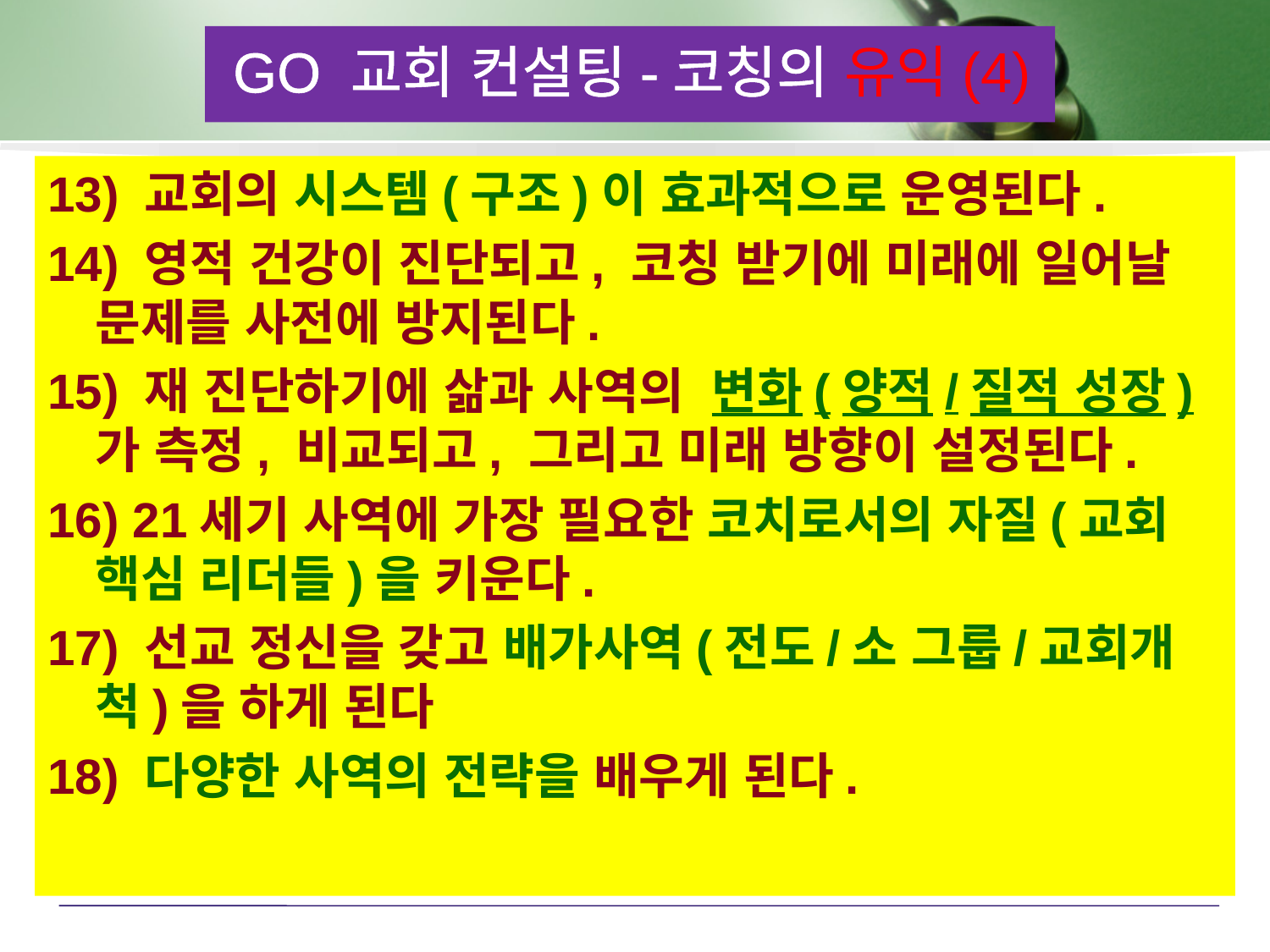

GO 교회 컨설팅-코칭의 유익(4)
13) 교회의 시스템(구조)이 효과적으로 운영된다.
14) 영적 건강이 진단되고, 코칭 받기에 미래에 일어날 문제를 사전에 방지된다.
15) 재 진단하기에 삶과 사역의  변화(양적/질적 성장)가 측정, 비교되고, 그리고 미래 방향이 설정된다.
16) 21세기 사역에 가장 필요한 코치로서의 자질(교회 핵심 리더들)을 키운다.
17) 선교 정신을 갖고 배가사역(전도/소 그룹/교회개척)을 하게 된다
18) 다양한 사역의 전략을 배우게 된다.